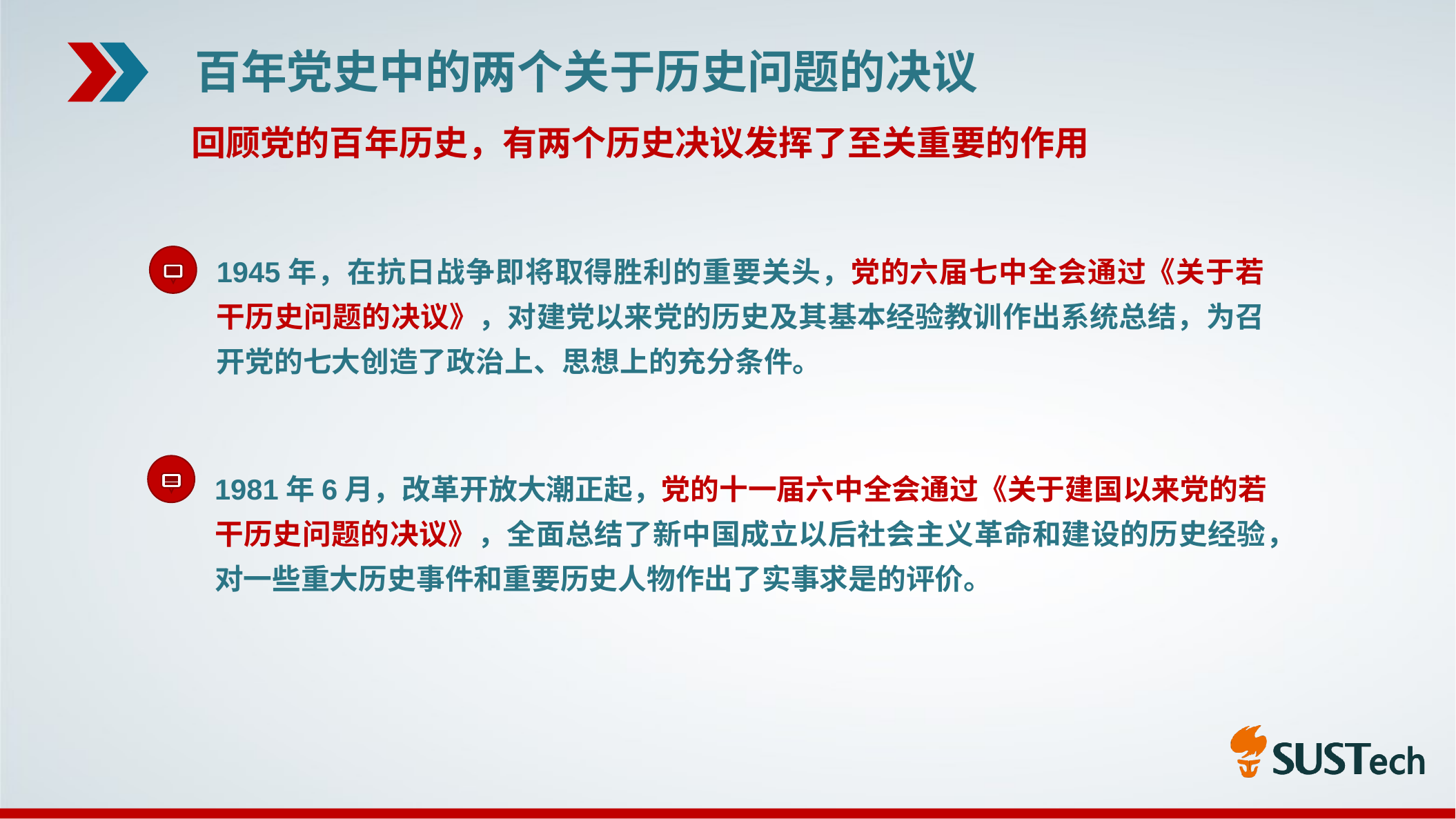

百年党史中的两个关于历史问题的决议
回顾党的百年历史，有两个历史决议发挥了至关重要的作用
1945年，在抗日战争即将取得胜利的重要关头，党的六届七中全会通过《关于若干历史问题的决议》，对建党以来党的历史及其基本经验教训作出系统总结，为召开党的七大创造了政治上、思想上的充分条件。

1981年6月，改革开放大潮正起，党的十一届六中全会通过《关于建国以来党的若干历史问题的决议》，全面总结了新中国成立以后社会主义革命和建设的历史经验，对一些重大历史事件和重要历史人物作出了实事求是的评价。